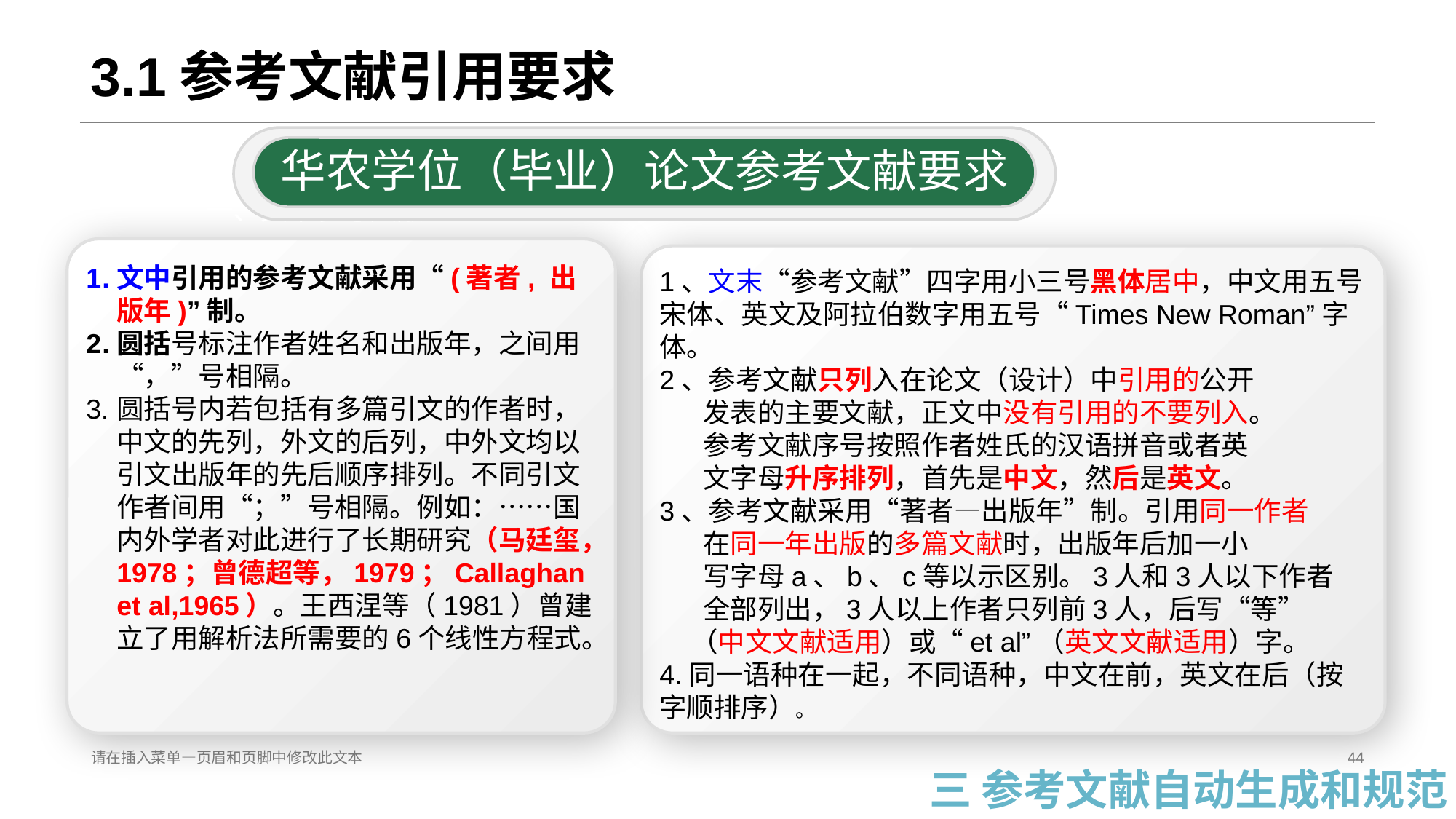

# 3.1参考文献引用要求

华农学位（毕业）论文参考文献要求
二、文末参考文献
一、文中参考文献

文中引用的参考文献采用“(著者, 出版年)”制。
圆括号标注作者姓名和出版年，之间用“，”号相隔。
圆括号内若包括有多篇引文的作者时，中文的先列，外文的后列，中外文均以引文出版年的先后顺序排列。不同引文作者间用“；”号相隔。例如：……国内外学者对此进行了长期研究（马廷玺，1978；曾德超等，1979；Callaghan et al,1965）。王西涅等（1981）曾建立了用解析法所需要的6个线性方程式。
1、文末“参考文献”四字用小三号黑体居中，中文用五号宋体、英文及阿拉伯数字用五号“Times New Roman”字体。
2、参考文献只列入在论文（设计）中引用的公开
      发表的主要文献，正文中没有引用的不要列入。
      参考文献序号按照作者姓氏的汉语拼音或者英
      文字母升序排列，首先是中文，然后是英文。
3、参考文献采用“著者—出版年”制。引用同一作者
      在同一年出版的多篇文献时，出版年后加一小
      写字母a、b、c等以示区别。3人和3人以下作者
      全部列出，3人以上作者只列前3人，后写“等”
    （中文文献适用）或“et al”（英文文献适用）字。
4.同一语种在一起，不同语种，中文在前，英文在后（按字顺排序）。
请在插入菜单—页眉和页脚中修改此文本
44
三 参考文献自动生成和规范